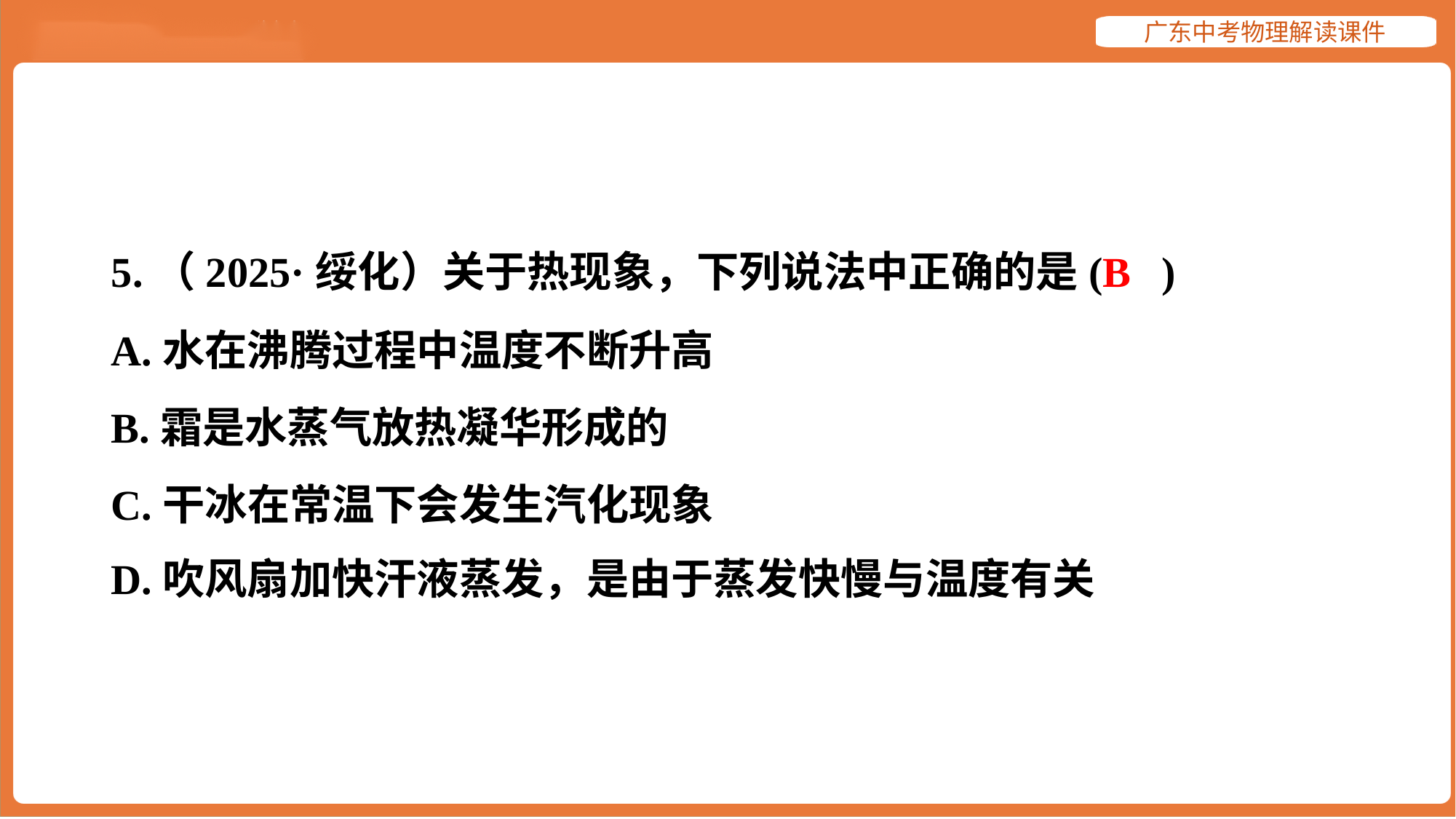

B
5.（2025·绥化）关于热现象，下列说法中正确的是(     )
A.水在沸腾过程中温度不断升高
B.霜是水蒸气放热凝华形成的
C.干冰在常温下会发生汽化现象
D.吹风扇加快汗液蒸发，是由于蒸发快慢与温度有关